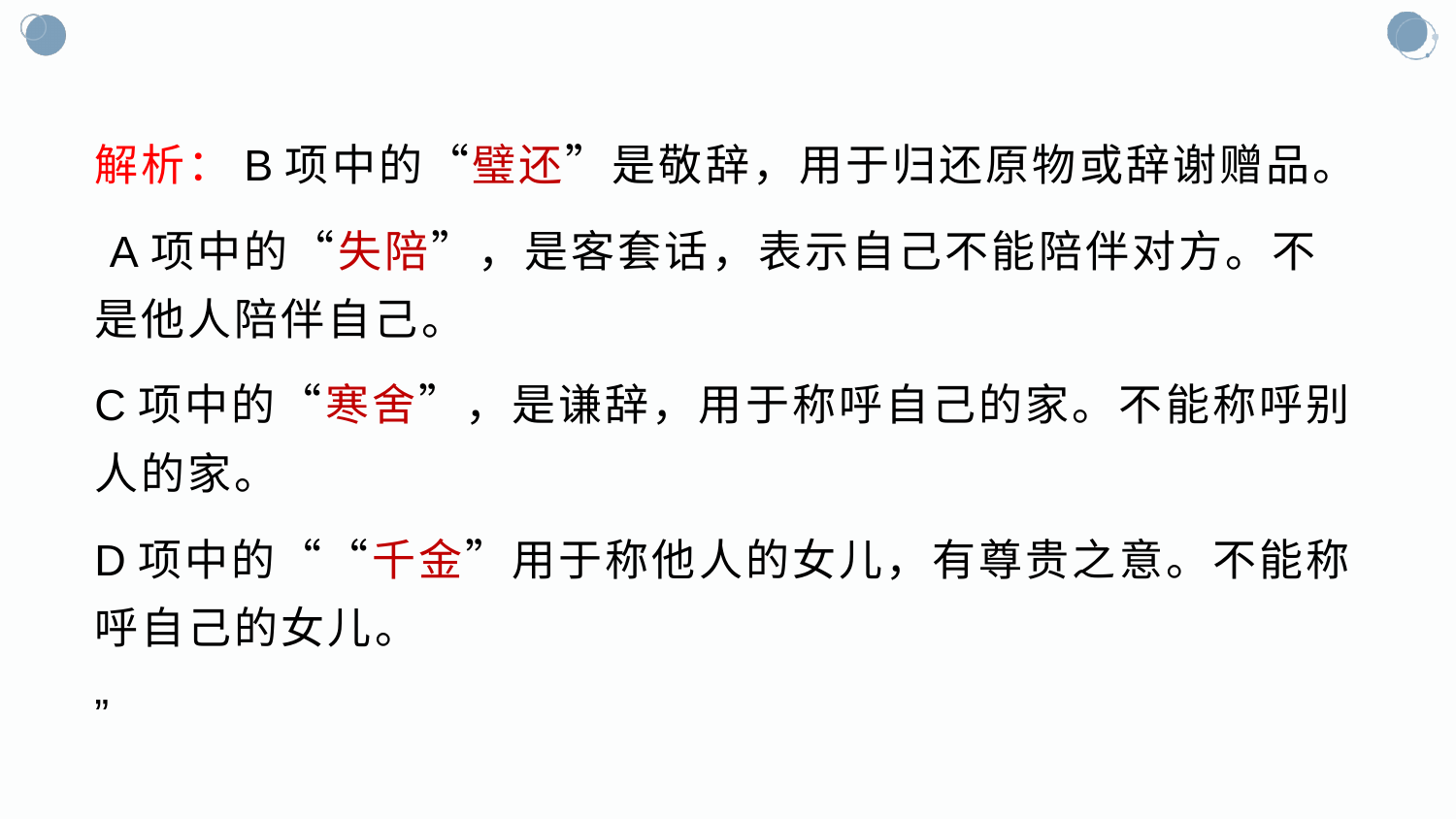

#
解析：B项中的“璧还”是敬辞，用于归还原物或辞谢赠品。
 A项中的“失陪”，是客套话，表示自己不能陪伴对方。不是他人陪伴自己。
C项中的“寒舍”，是谦辞，用于称呼自己的家。不能称呼别人的家。
D项中的““千金”用于称他人的女儿，有尊贵之意。不能称呼自己的女儿。
”